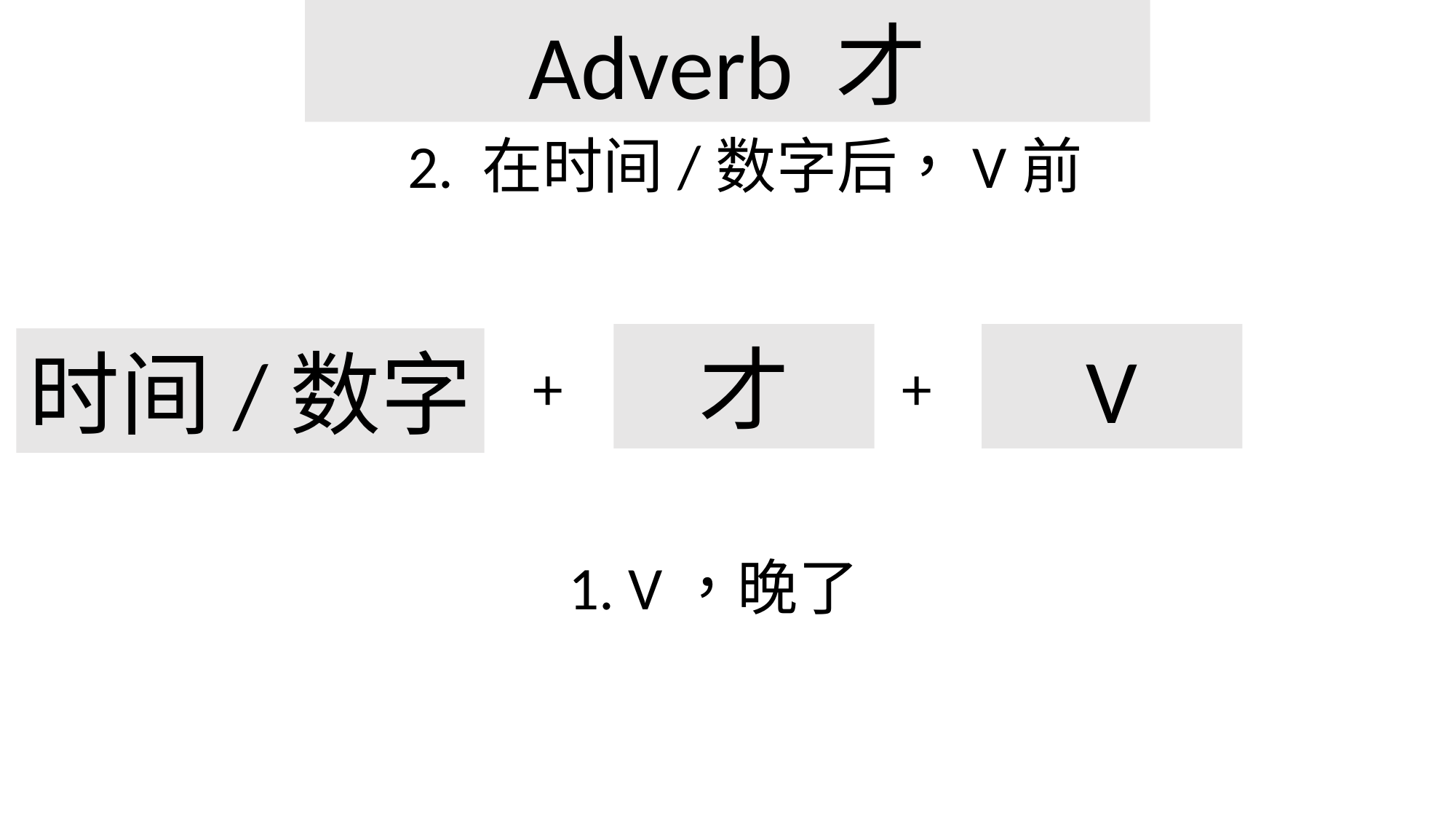

Adverb 才
2. 在时间/数字后，V前
V
才
时间/数字
+
+
1. V，晚了